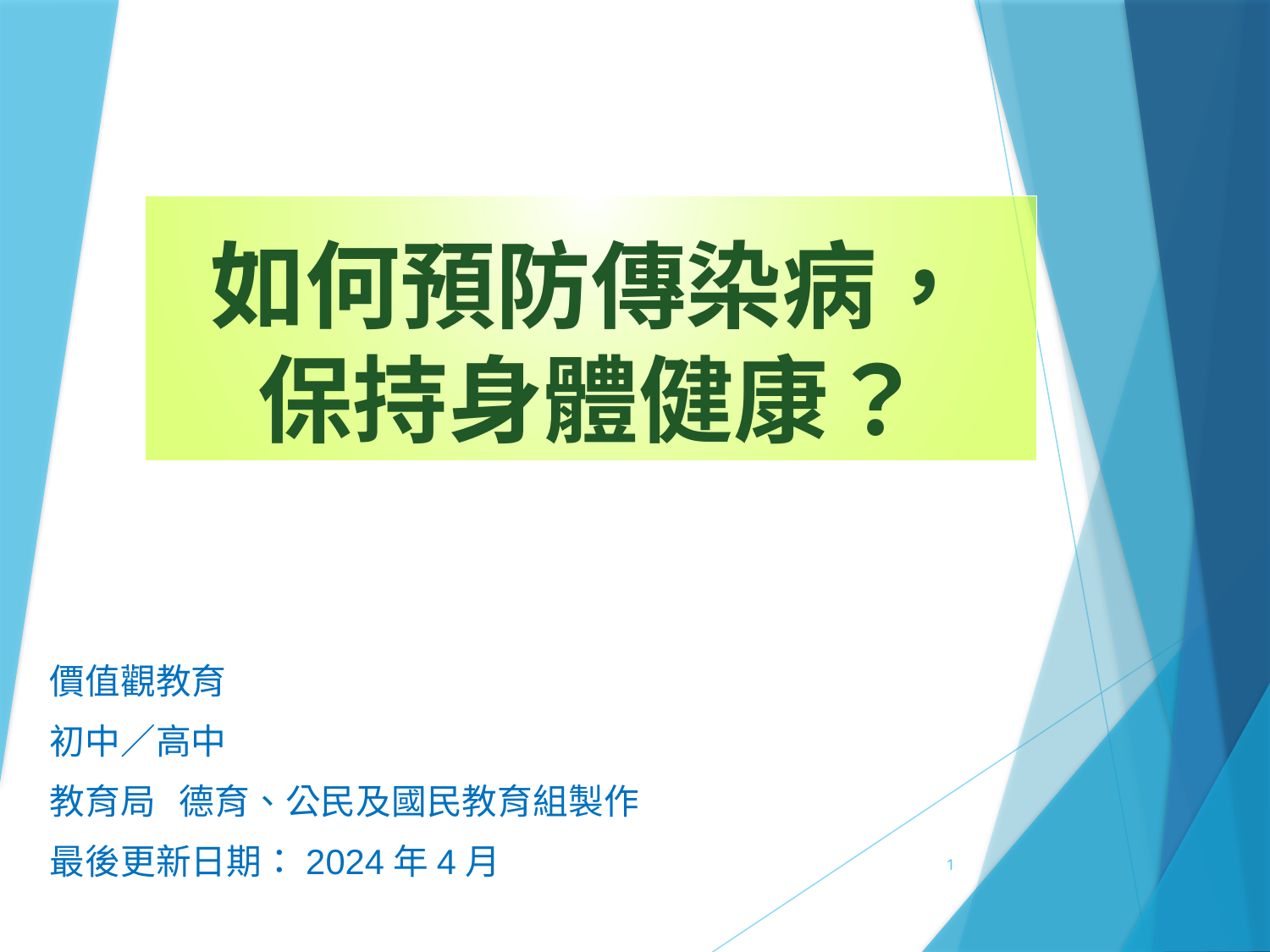

# 如何預防傳染病， 保持身體健康？
價值觀教育
初中／高中
教育局   德育、公民及國民教育組製作
最後更新日期：2024年4月

1